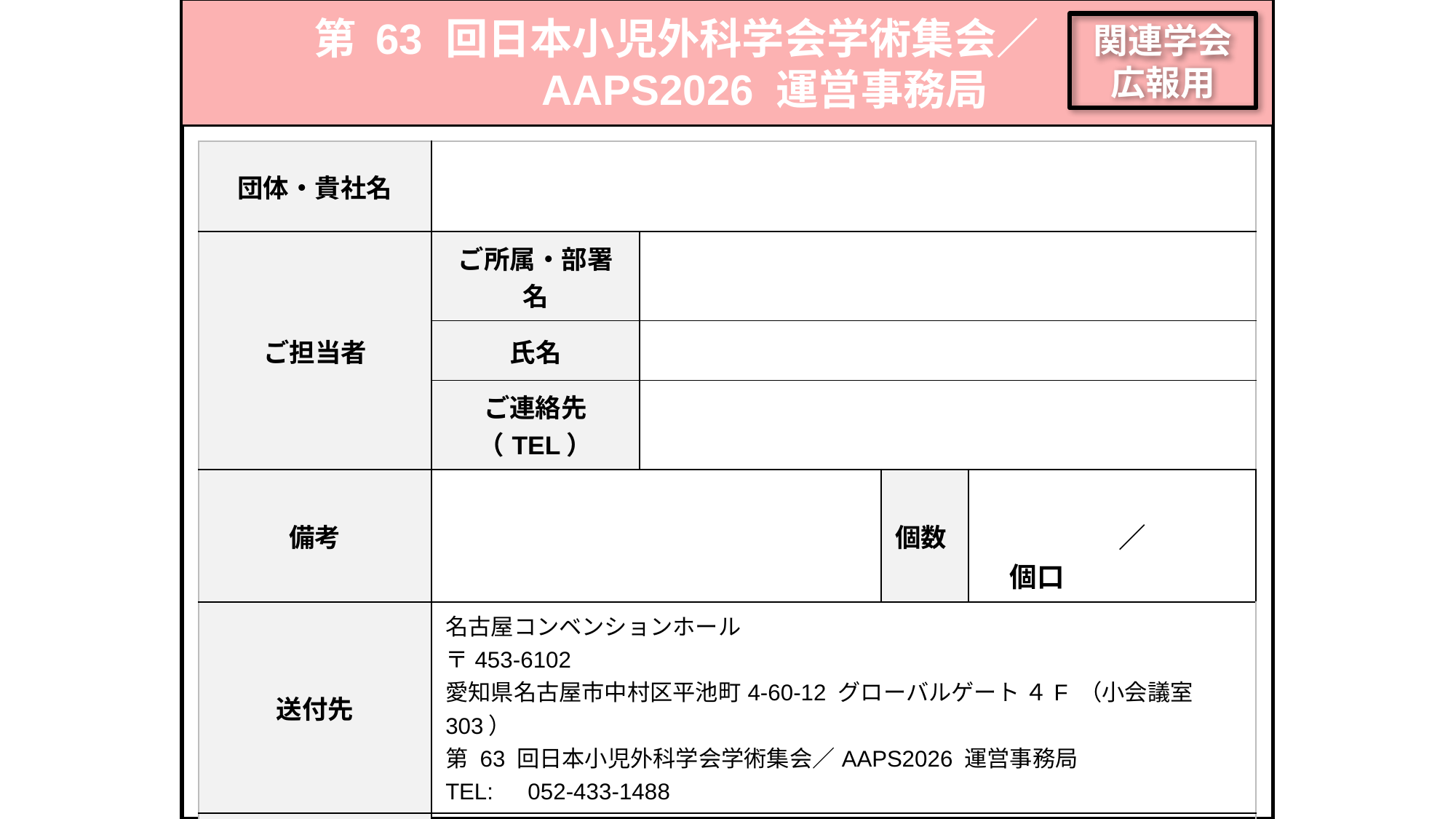

第 63 回日本小児外科学会学術集会／
　　　　　　　　AAPS2026 運営事務局
関連学会広報用
| 団体・貴社名 |  |  |  |  |
| --- | --- | --- | --- | --- |
| ご担当者 | ご所属・部署名 |  |  |  |
|  | 氏名 |  |  |  |
|  | ご連絡先（TEL） |  |  |  |
| 備考 |  |  | 個数 | ／　　　　個口 |
| 送付先 | 名古屋コンベンションホール 〒453-6102  愛知県名古屋市中村区平池町4-60-12 グローバルゲート ４F （小会議室303） 第 63 回日本小児外科学会学術集会／AAPS2026 運営事務局 TEL:　052-433-1488 |  |  |  |
| 着日 | 2026年6月10日(水) AM着指定 |  |  |  |
| ※必要事項を全てご記入の上、必ず荷物側面の見えやすい場所に全ての荷物に貼付してください。 ※本送付状はカラーで印刷をお願いします。 |  |  |  |  |